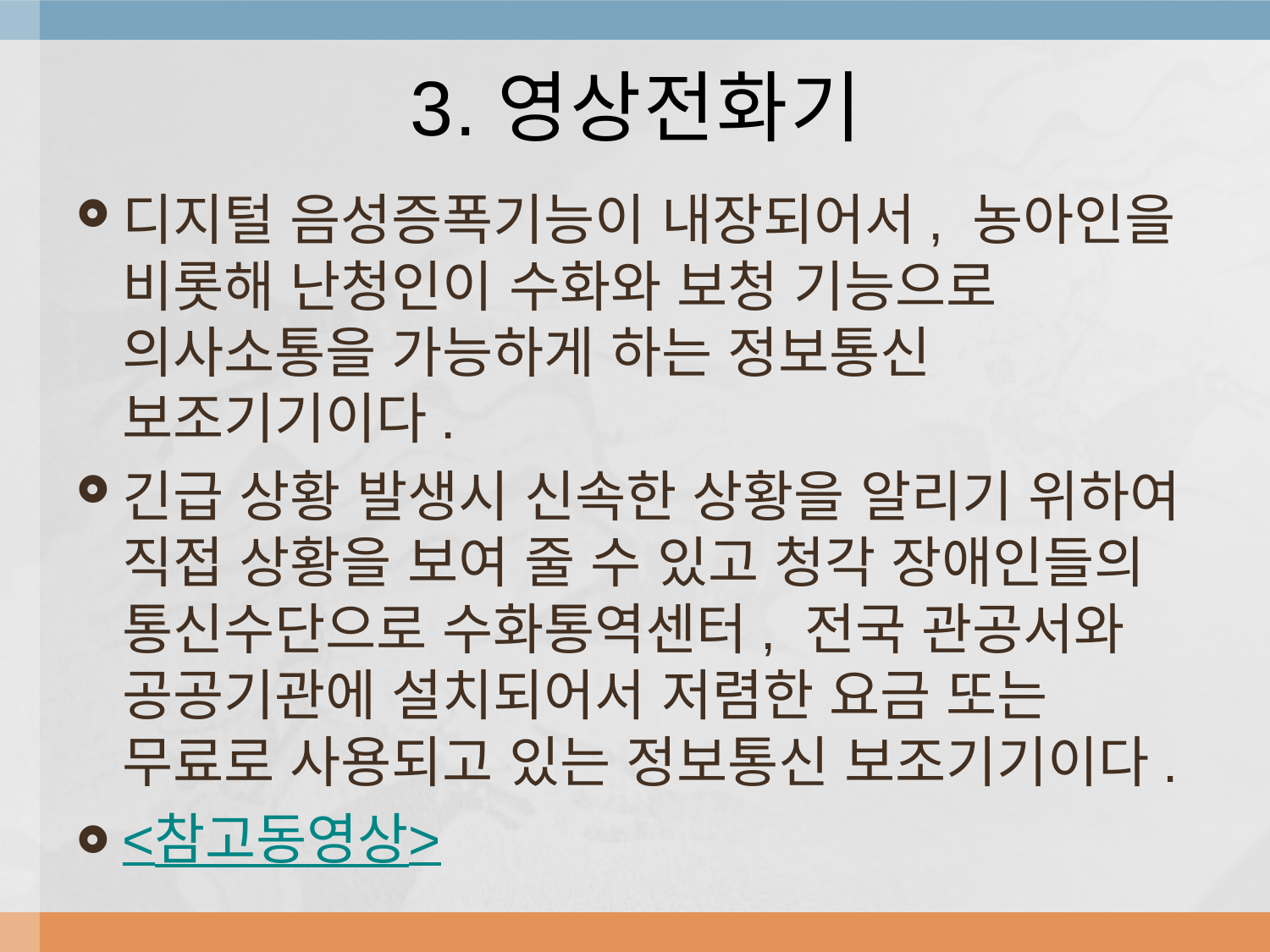

# 3.영상전화기
디지털 음성증폭기능이 내장되어서, 농아인을 비롯해 난청인이 수화와 보청 기능으로 의사소통을 가능하게 하는 정보통신 보조기기이다.
긴급 상황 발생시 신속한 상황을 알리기 위하여 직접 상황을 보여 줄 수 있고 청각 장애인들의 통신수단으로 수화통역센터, 전국 관공서와 공공기관에 설치되어서 저렴한 요금 또는 무료로 사용되고 있는 정보통신 보조기기이다.
<참고동영상>